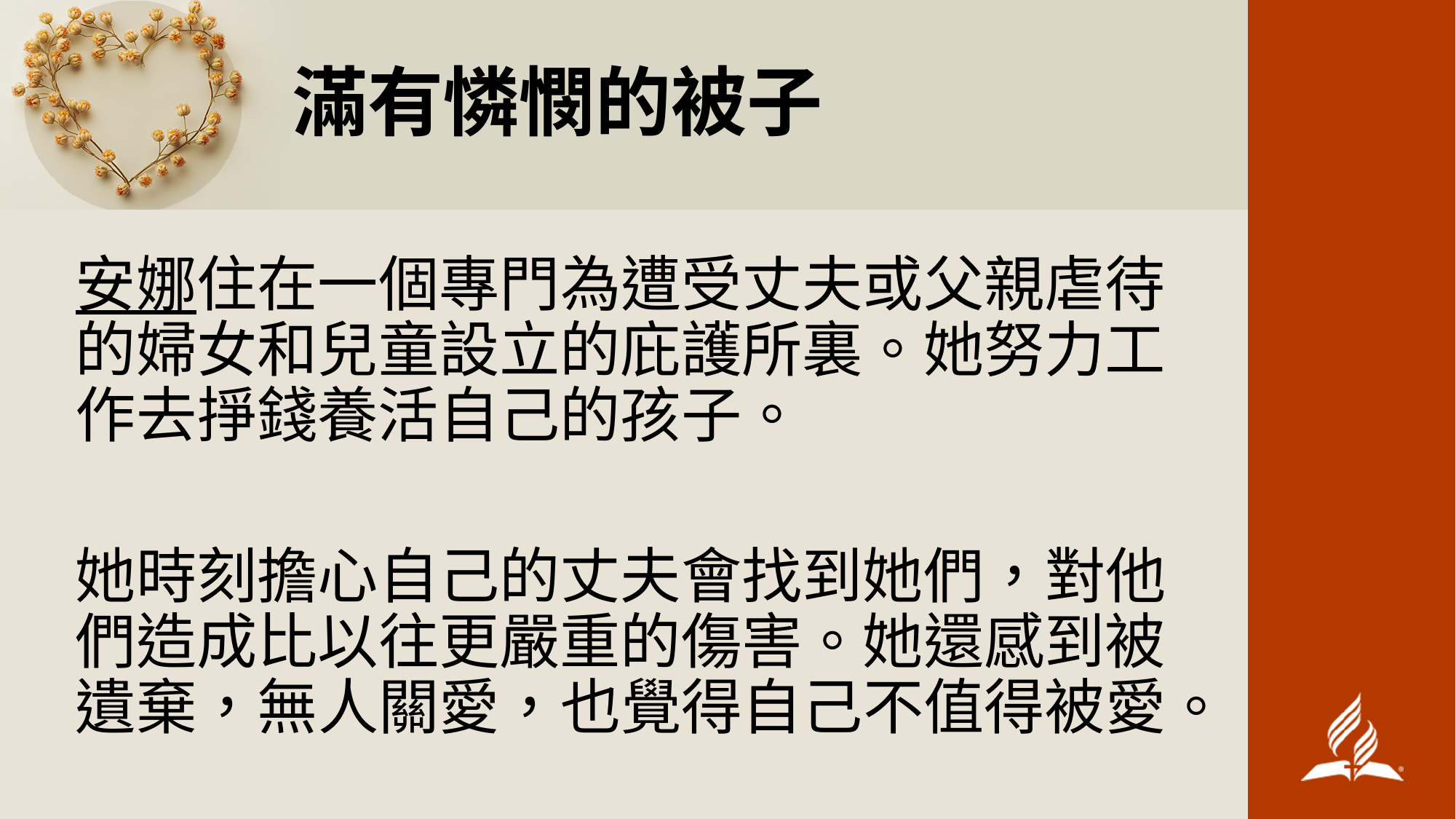

# 滿有憐憫的被子
安娜住在一個專門為遭受丈夫或父親虐待的婦女和兒童設立的庇護所裏。她努力工作去掙錢養活自己的孩子。

她時刻擔心自己的丈夫會找到她們，對他們造成比以往更嚴重的傷害。她還感到被遺棄，無人關愛，也覺得自己不值得被愛。